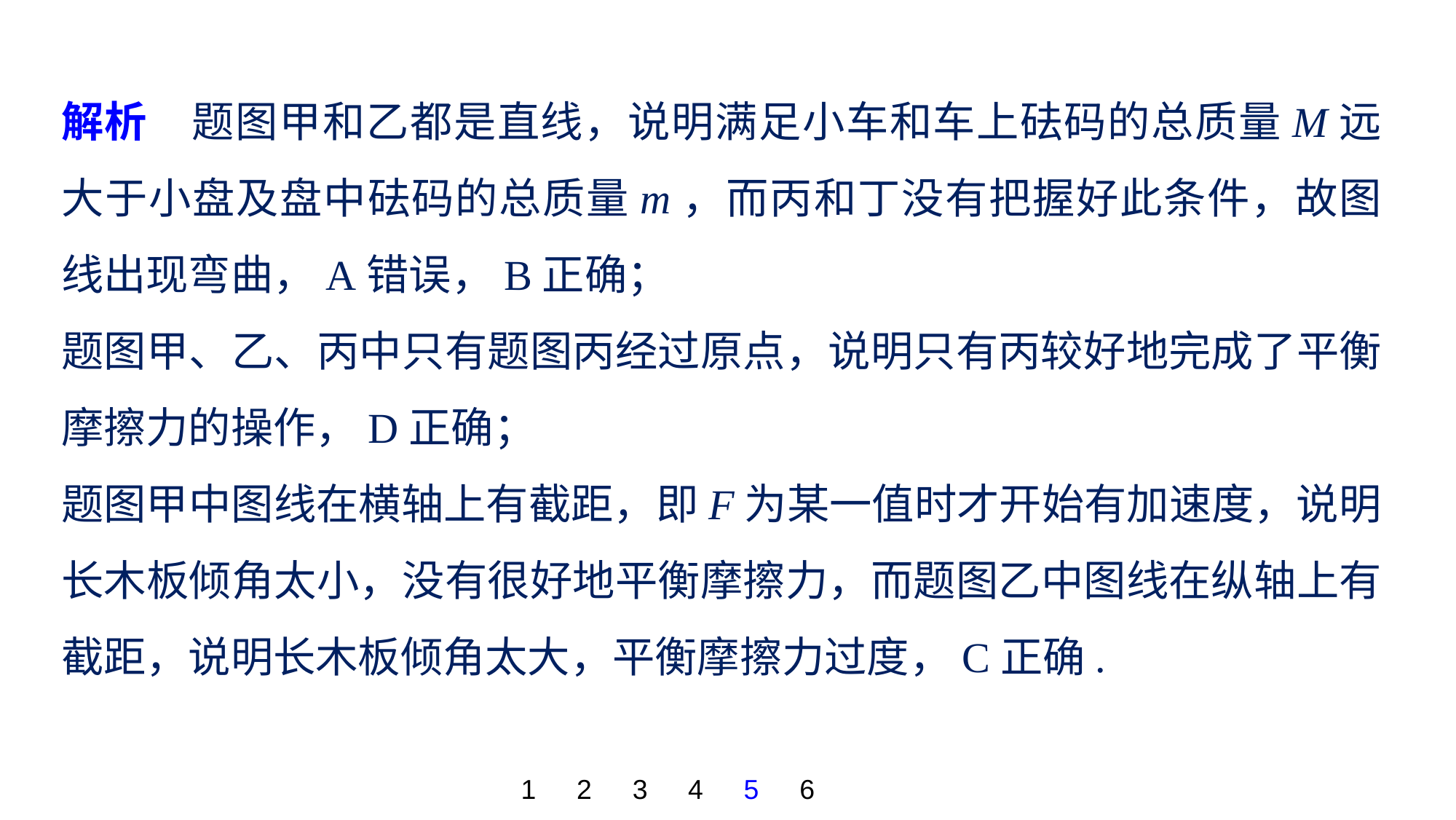

解析　题图甲和乙都是直线，说明满足小车和车上砝码的总质量M远大于小盘及盘中砝码的总质量m，而丙和丁没有把握好此条件，故图线出现弯曲，A错误，B正确；
题图甲、乙、丙中只有题图丙经过原点，说明只有丙较好地完成了平衡摩擦力的操作，D正确；
题图甲中图线在横轴上有截距，即F为某一值时才开始有加速度，说明长木板倾角太小，没有很好地平衡摩擦力，而题图乙中图线在纵轴上有截距，说明长木板倾角太大，平衡摩擦力过度，C正确.
1
2
3
4
5
6